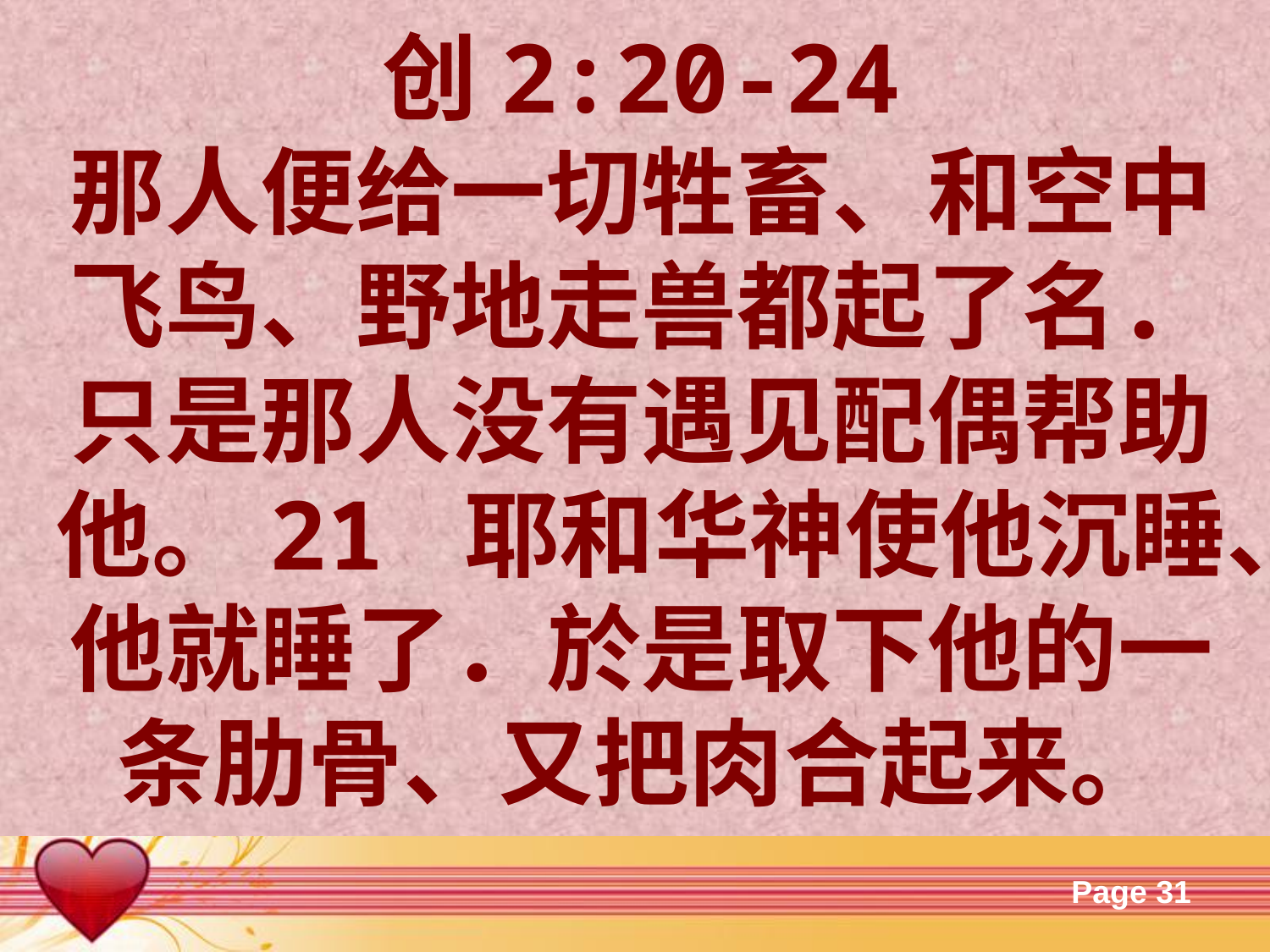

创2:20-24
那人便给一切牲畜、和空中飞鸟、野地走兽都起了名．只是那人没有遇见配偶帮助他。21 耶和华神使他沉睡、他就睡了．於是取下他的一条肋骨、又把肉合起来。